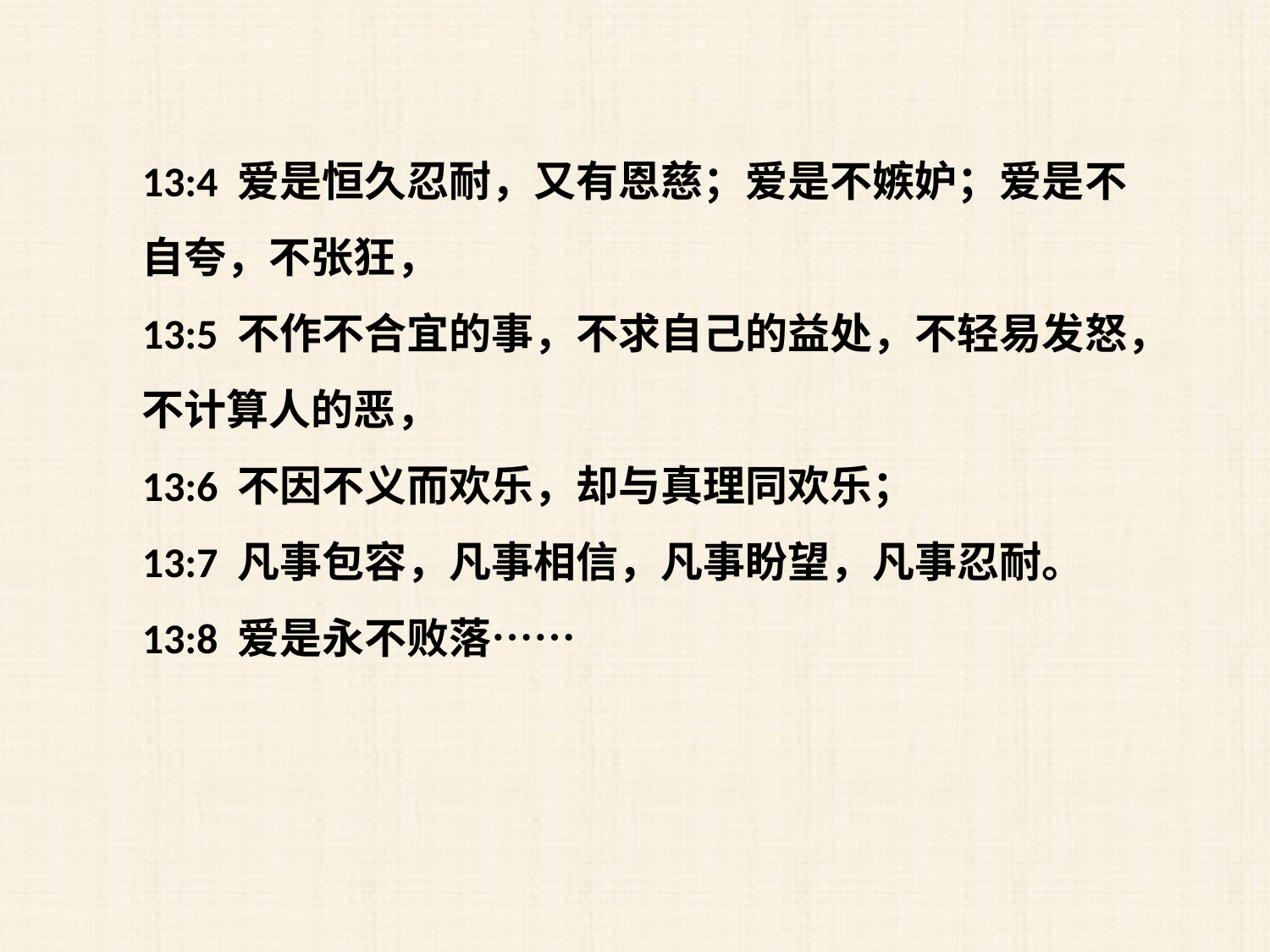

13:4 爱是恒久忍耐，又有恩慈；爱是不嫉妒；爱是不自夸，不张狂，
13:5 不作不合宜的事，不求自己的益处，不轻易发怒，不计算人的恶，
13:6 不因不义而欢乐，却与真理同欢乐；
13:7 凡事包容，凡事相信，凡事盼望，凡事忍耐。
13:8 爱是永不败落……